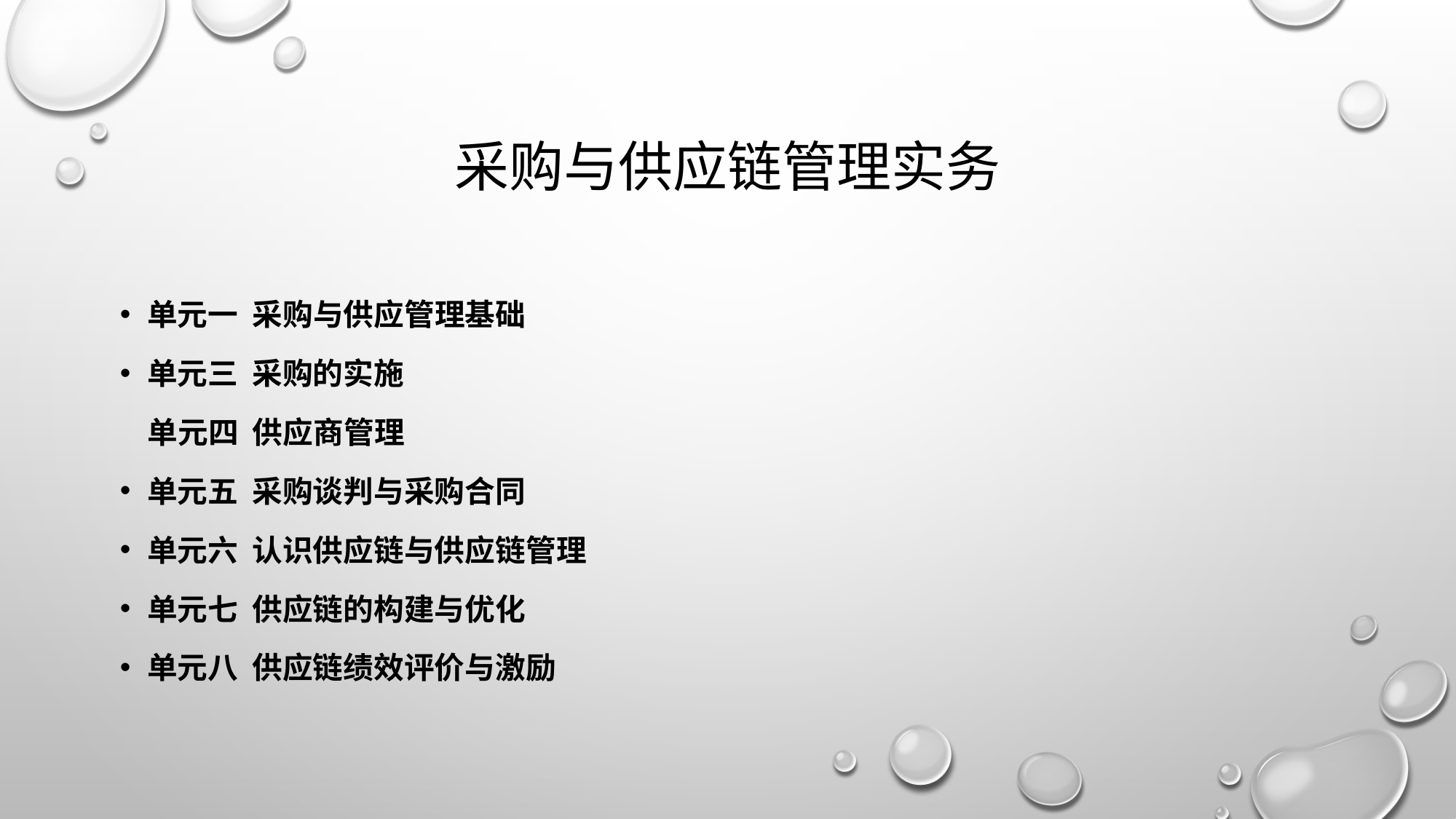

# 采购与供应链管理实务
单元一  采购与供应管理基础
单元三  采购的实施
   单元四  供应商管理
单元五  采购谈判与采购合同
单元六  认识供应链与供应链管理
单元七  供应链的构建与优化
单元八  供应链绩效评价与激励